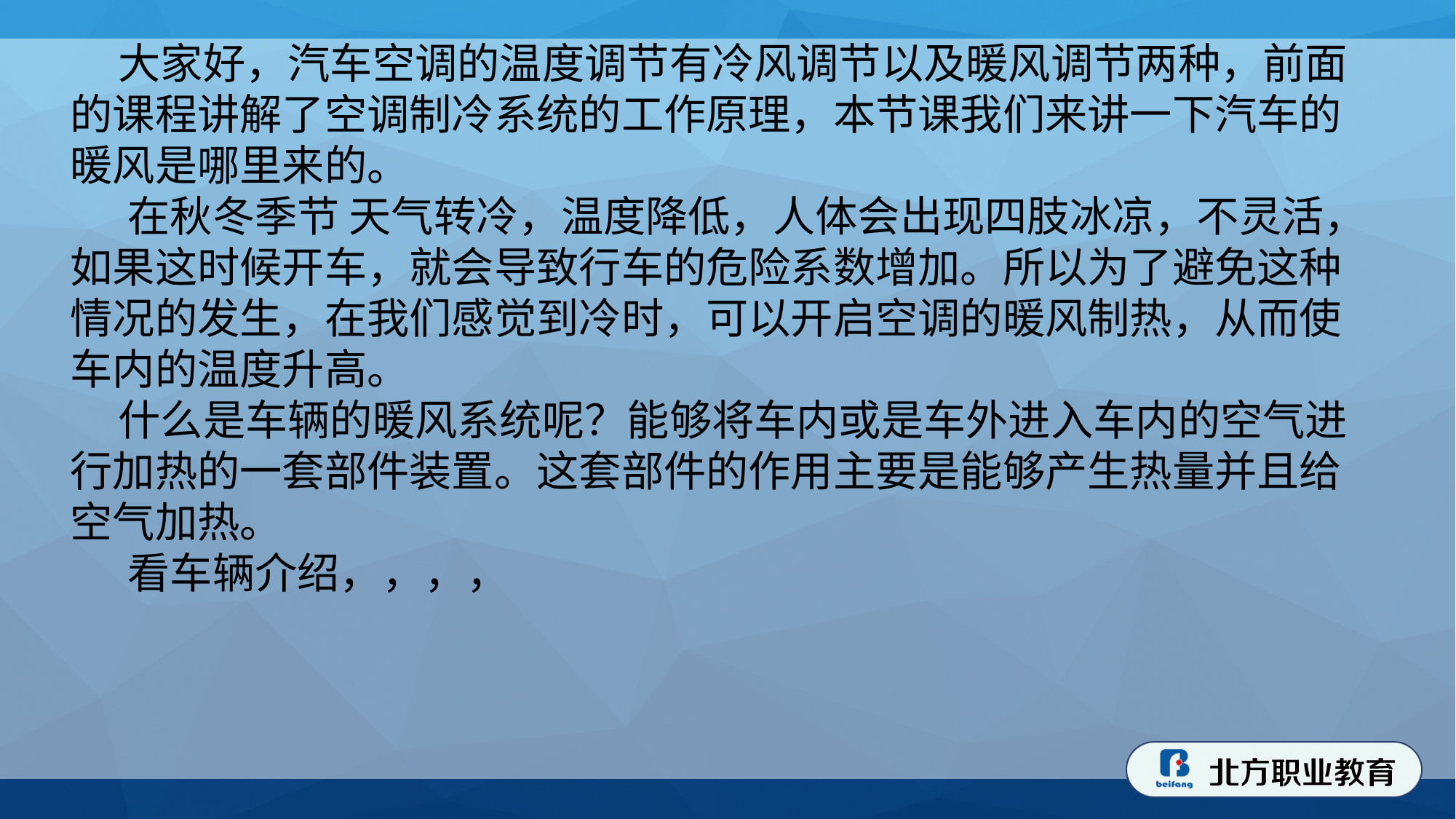

大家好，汽车空调的温度调节有冷风调节以及暖风调节两种，前面的课程讲解了空调制冷系统的工作原理，本节课我们来讲一下汽车的暖风是哪里来的。
     在秋冬季节 天气转冷，温度降低，人体会出现四肢冰凉，不灵活，如果这时候开车，就会导致行车的危险系数增加。所以为了避免这种情况的发生，在我们感觉到冷时，可以开启空调的暖风制热，从而使车内的温度升高。
    什么是车辆的暖风系统呢？能够将车内或是车外进入车内的空气进行加热的一套部件装置。这套部件的作用主要是能够产生热量并且给空气加热。
     看车辆介绍，，，，